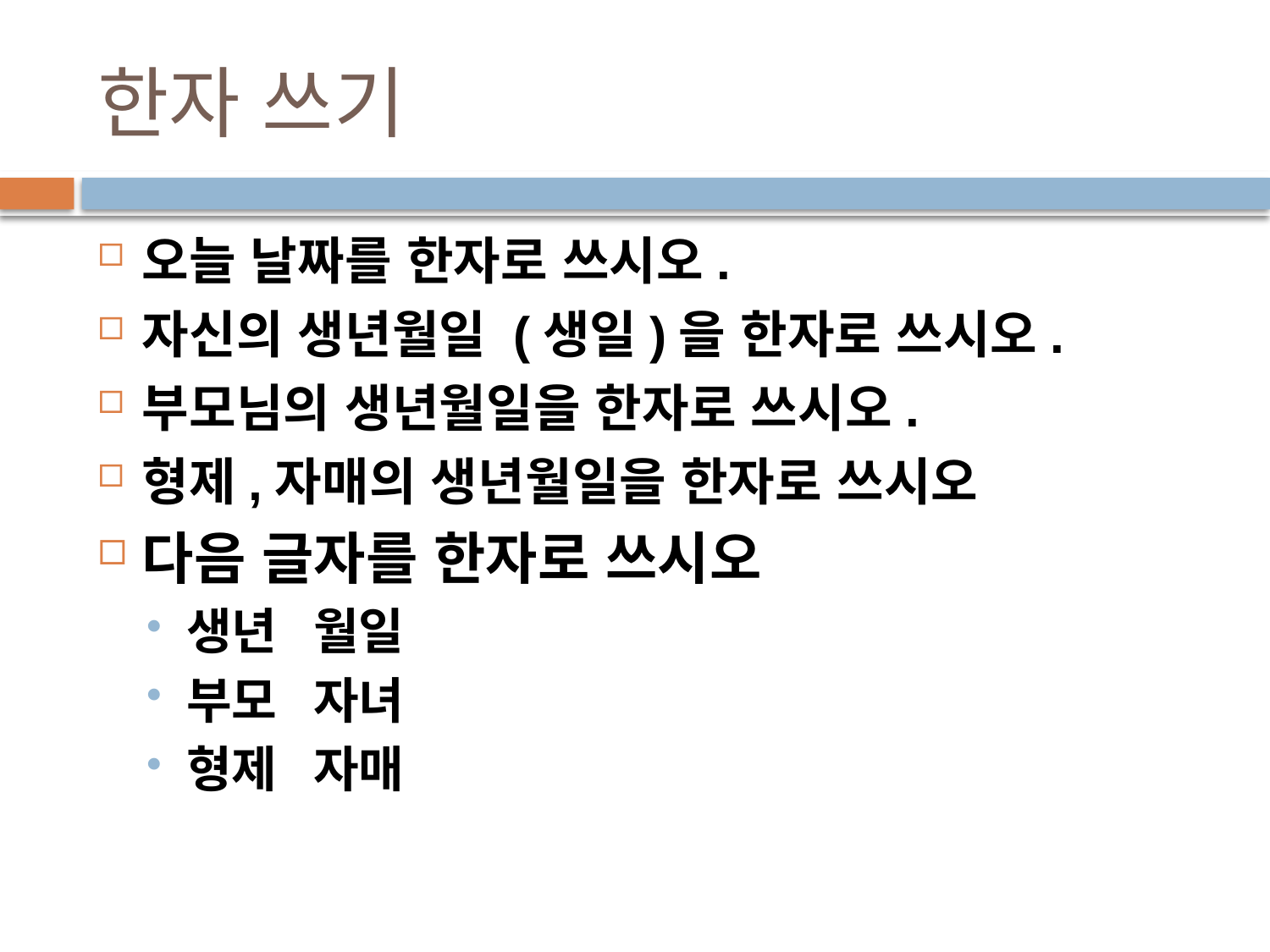

# 한자 쓰기
오늘 날짜를 한자로 쓰시오.
자신의 생년월일 (생일)을 한자로 쓰시오.
부모님의 생년월일을 한자로 쓰시오.
형제,자매의 생년월일을 한자로 쓰시오
다음 글자를 한자로 쓰시오
생년	월일
부모  	자녀
형제	자매